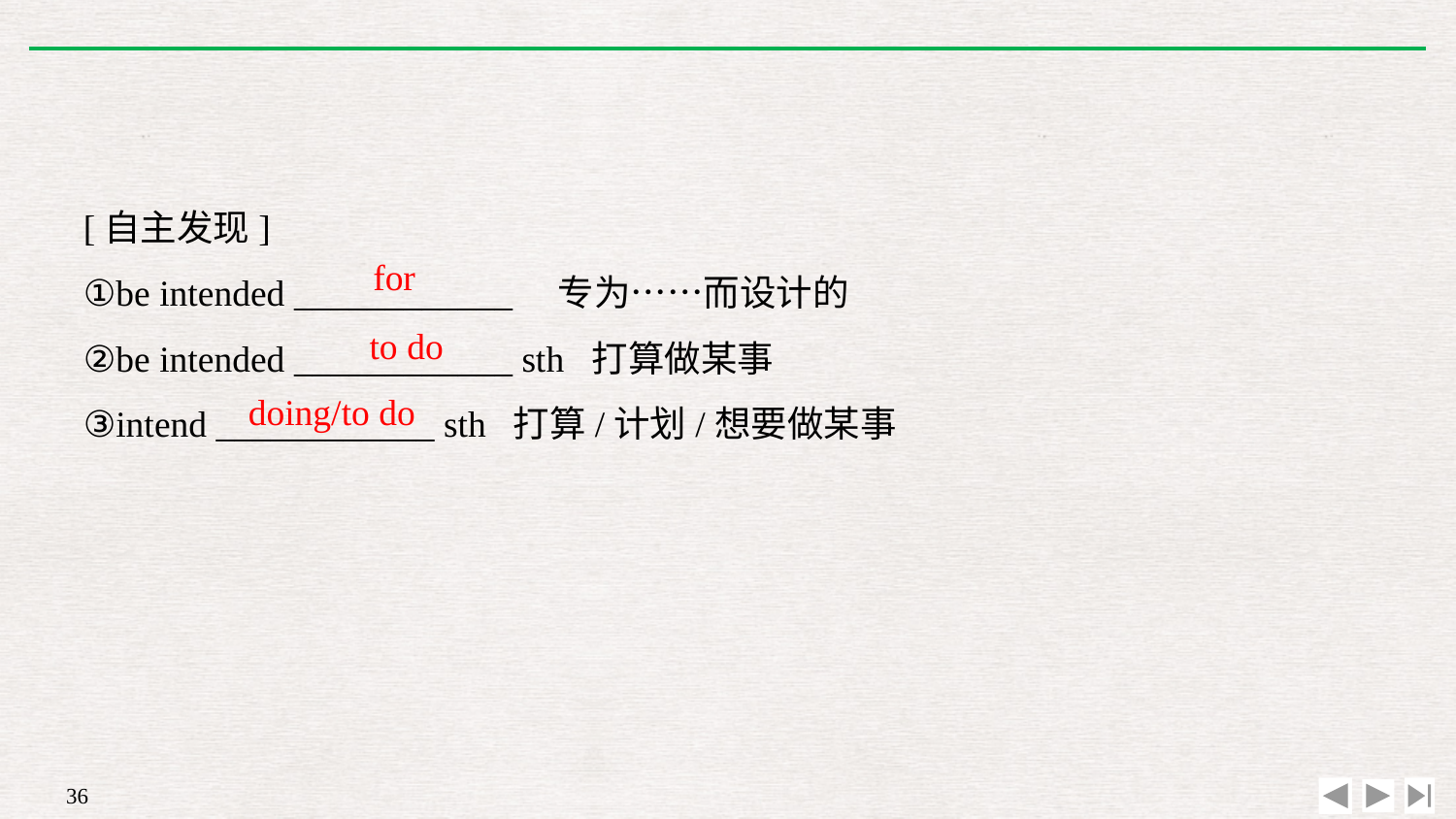

[自主发现]
①be intended ____________　专为……而设计的
②be intended ____________ sth  打算做某事
③intend ____________ sth  打算/计划/想要做某事
for
to do
doing/to do